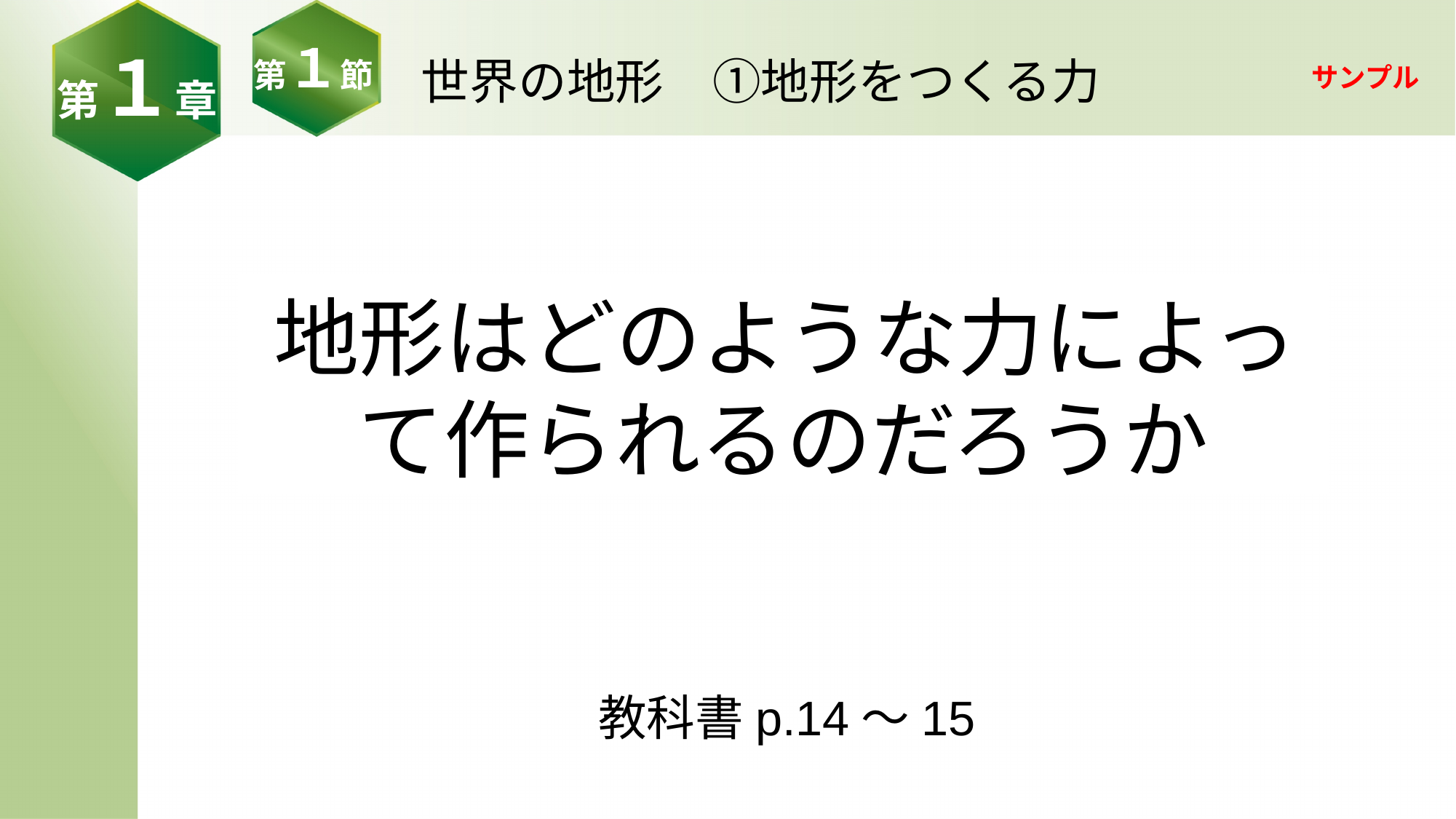

世界の地形　①地形をつくる力
第１節
サンプル
第１章
# 地形はどのような力によって作られるのだろうか
教科書p.14～15